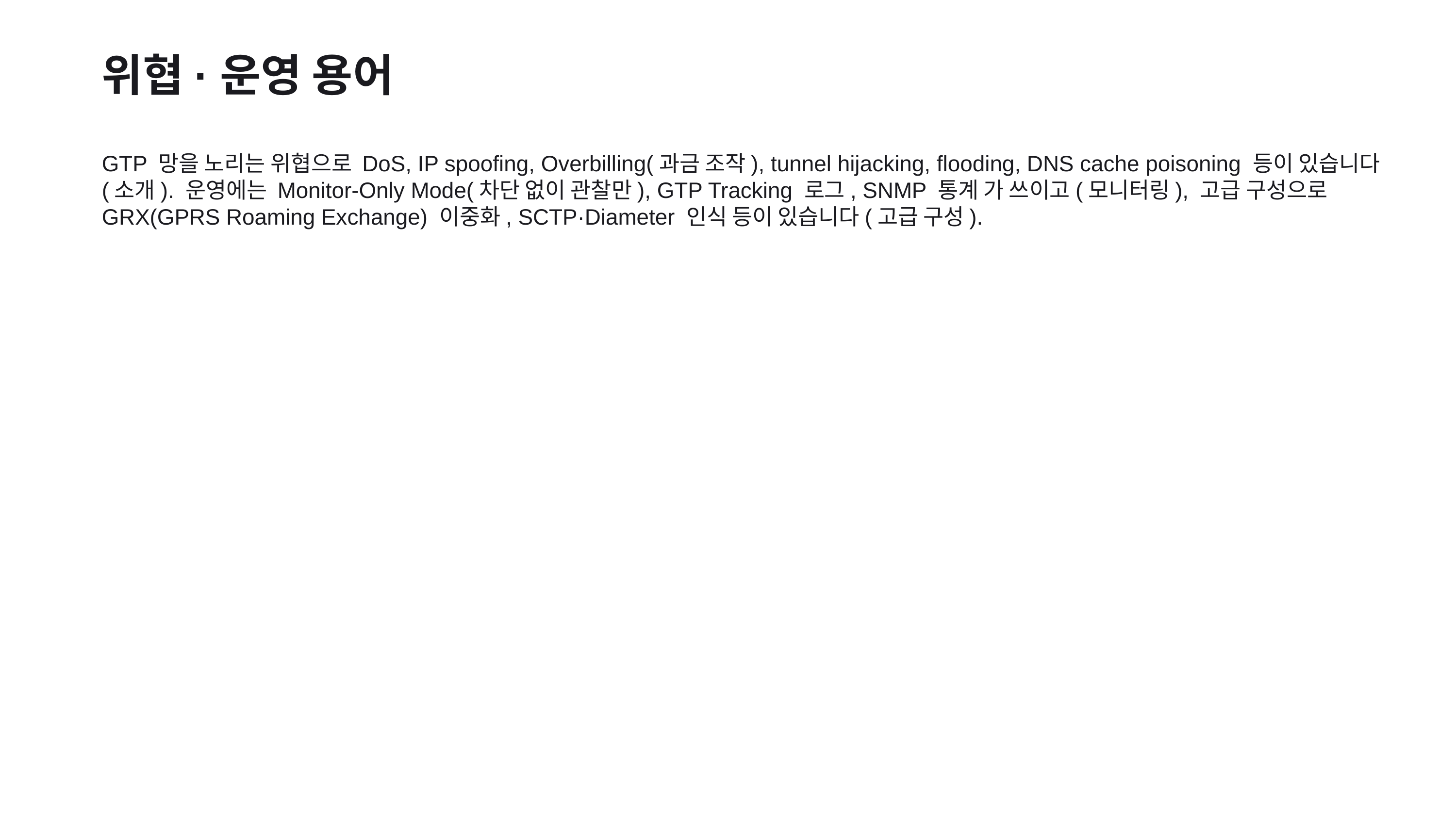

위협·운영 용어
GTP 망을 노리는 위협으로 DoS, IP spoofing, Overbilling(과금 조작), tunnel hijacking, flooding, DNS cache poisoning 등이 있습니다(소개). 운영에는 Monitor-Only Mode(차단 없이 관찰만), GTP Tracking 로그, SNMP 통계 가 쓰이고(모니터링), 고급 구성으로 GRX(GPRS Roaming Exchange) 이중화, SCTP·Diameter 인식 등이 있습니다(고급 구성).